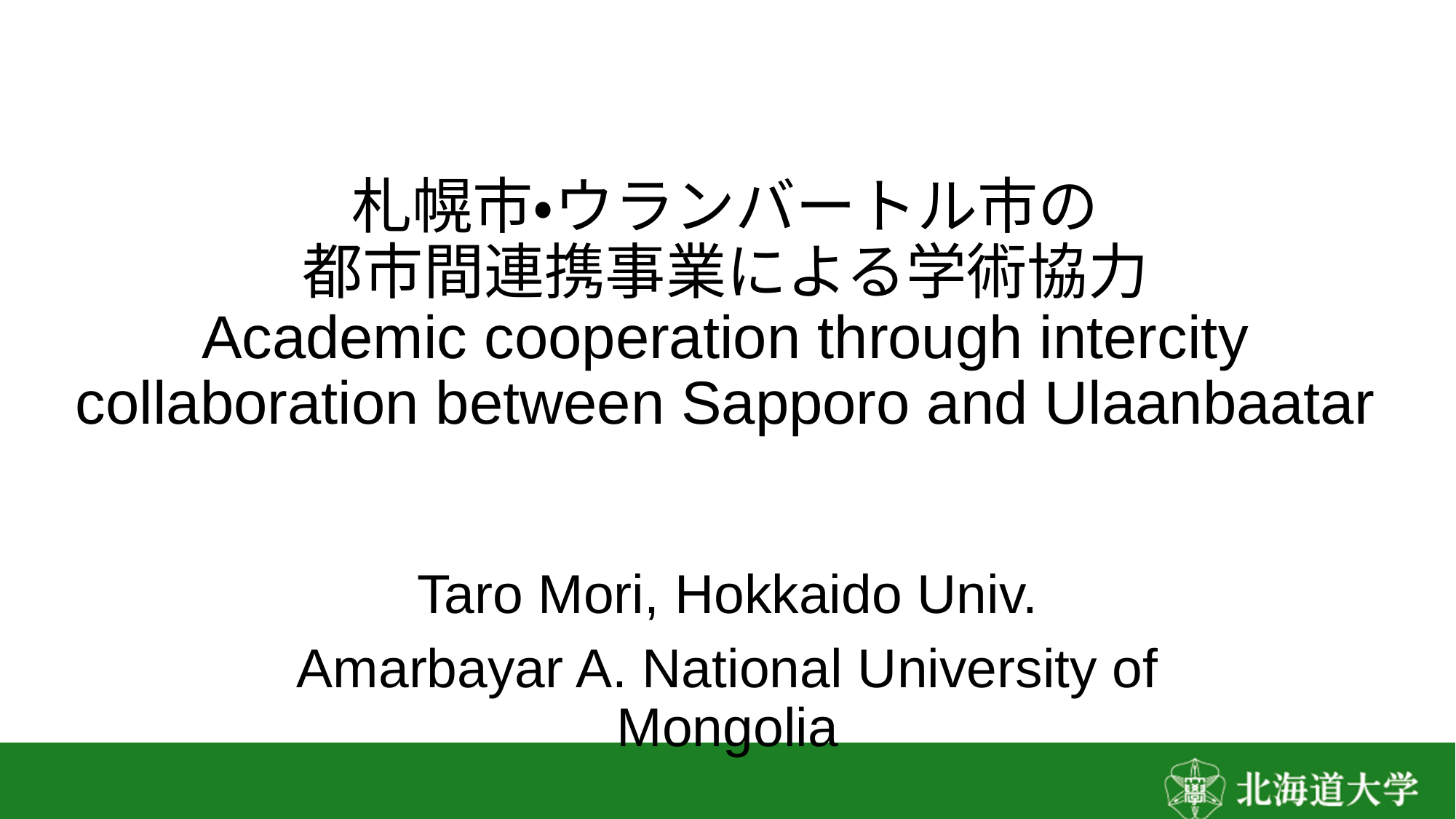

# 札幌市・ウランバートル市の 都市間連携事業による学術協力 Academic cooperation through intercity collaboration between Sapporo and Ulaanbaatar
Taro Mori, Hokkaido Univ.
Amarbayar A. National University of Mongolia